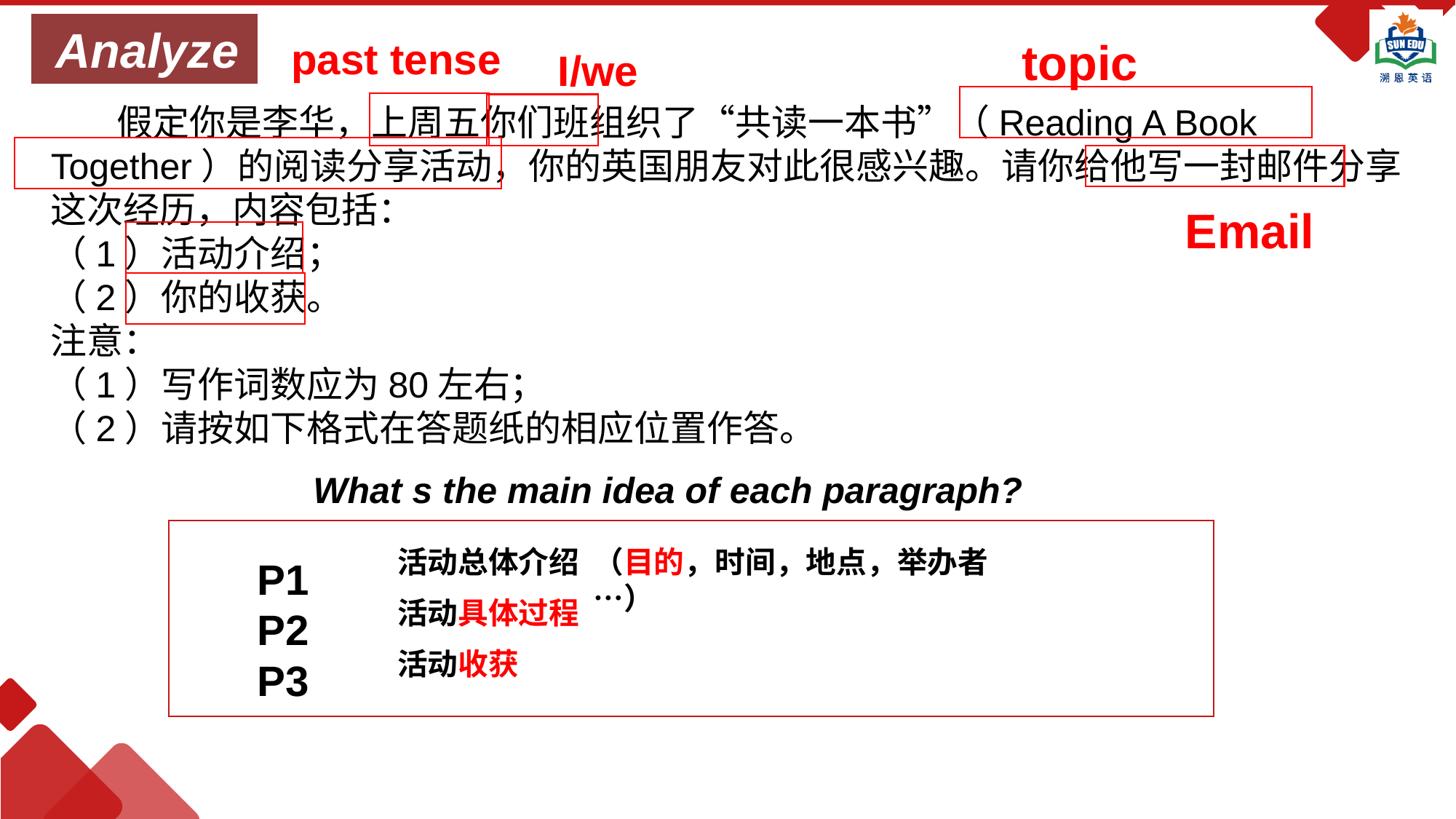

Analyze
topic
past tense
I/we

       假定你是李华，上周五你们班组织了“共读一本书”（Reading A Book Together）的阅读分享活动，你的英国朋友对此很感兴趣。请你给他写一封邮件分享这次经历，内容包括：
（1）活动介绍；
（2）你的收获。
注意：
（1）写作词数应为80左右；
（2）请按如下格式在答题纸的相应位置作答。

Email

What s the main idea of each paragraph?

活动总体介绍
（目的，时间，地点，举办者…）
P1
P2
P3
活动具体过程
活动收获